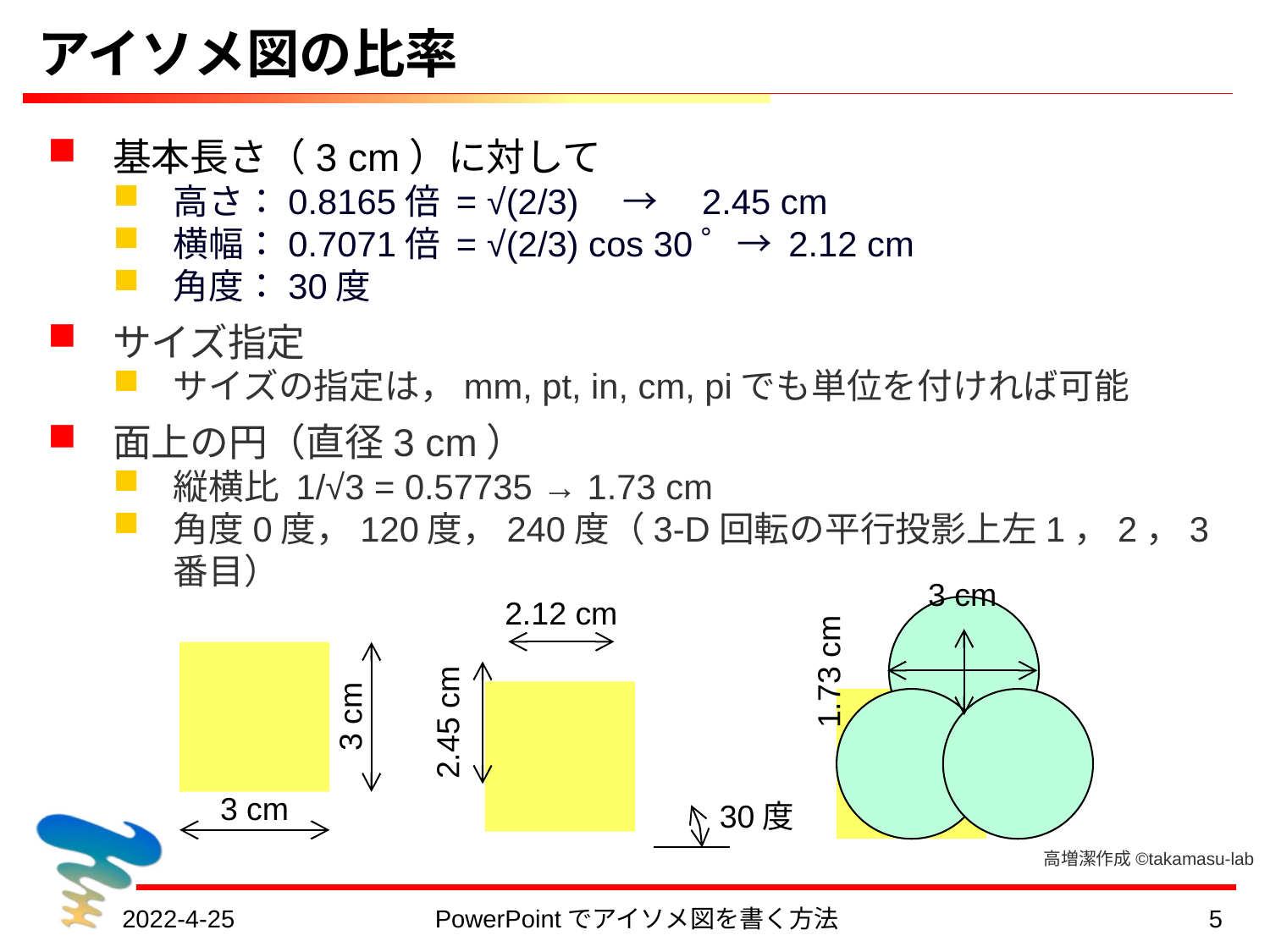

# アイソメ図の比率
基本長さ（3 cm）に対して
高さ：0.8165倍 = √(2/3)　→　2.45 cm
横幅：0.7071倍 = √(2/3) cos 30゜→ 2.12 cm
角度：30度
サイズ指定
サイズの指定は，mm, pt, in, cm, piでも単位を付ければ可能
面上の円（直径3 cm）
縦横比 1/√3 = 0.57735 → 1.73 cm
角度0度，120度，240度（3-D回転の平行投影上左1，2，3番目）

3 cm
2.12 cm

1.73 cm

3 cm
2.45 cm

3 cm
30度
高増潔作成©takamasu-lab
2022-4-25
PowerPointでアイソメ図を書く方法
5